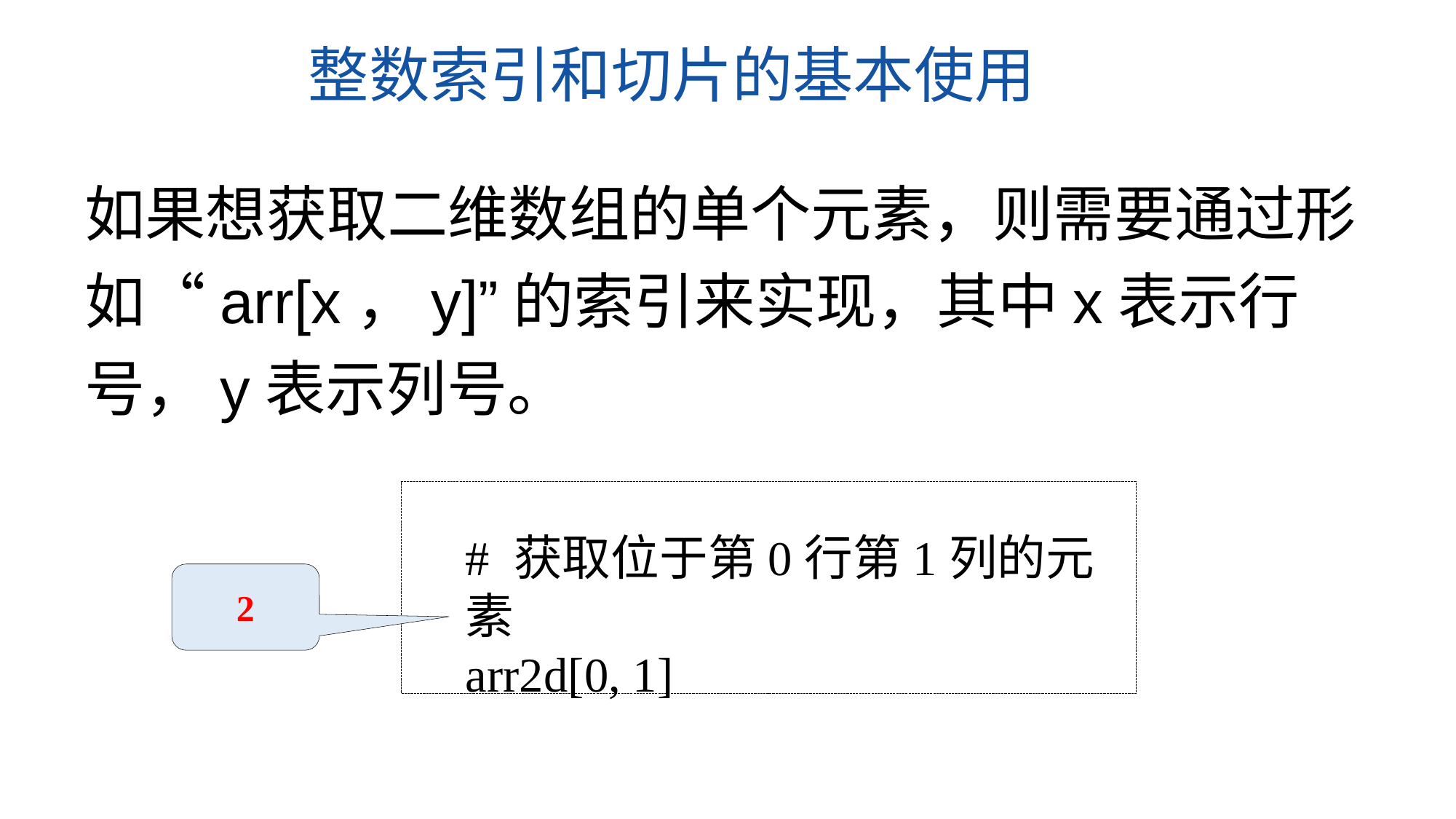

整数索引和切片的基本使用
如果想获取二维数组的单个元素，则需要通过形如“arr[x，y]”的索引来实现，其中x表示行号，y表示列号。

# 获取位于第0行第1列的元素
arr2d[0, 1]
2